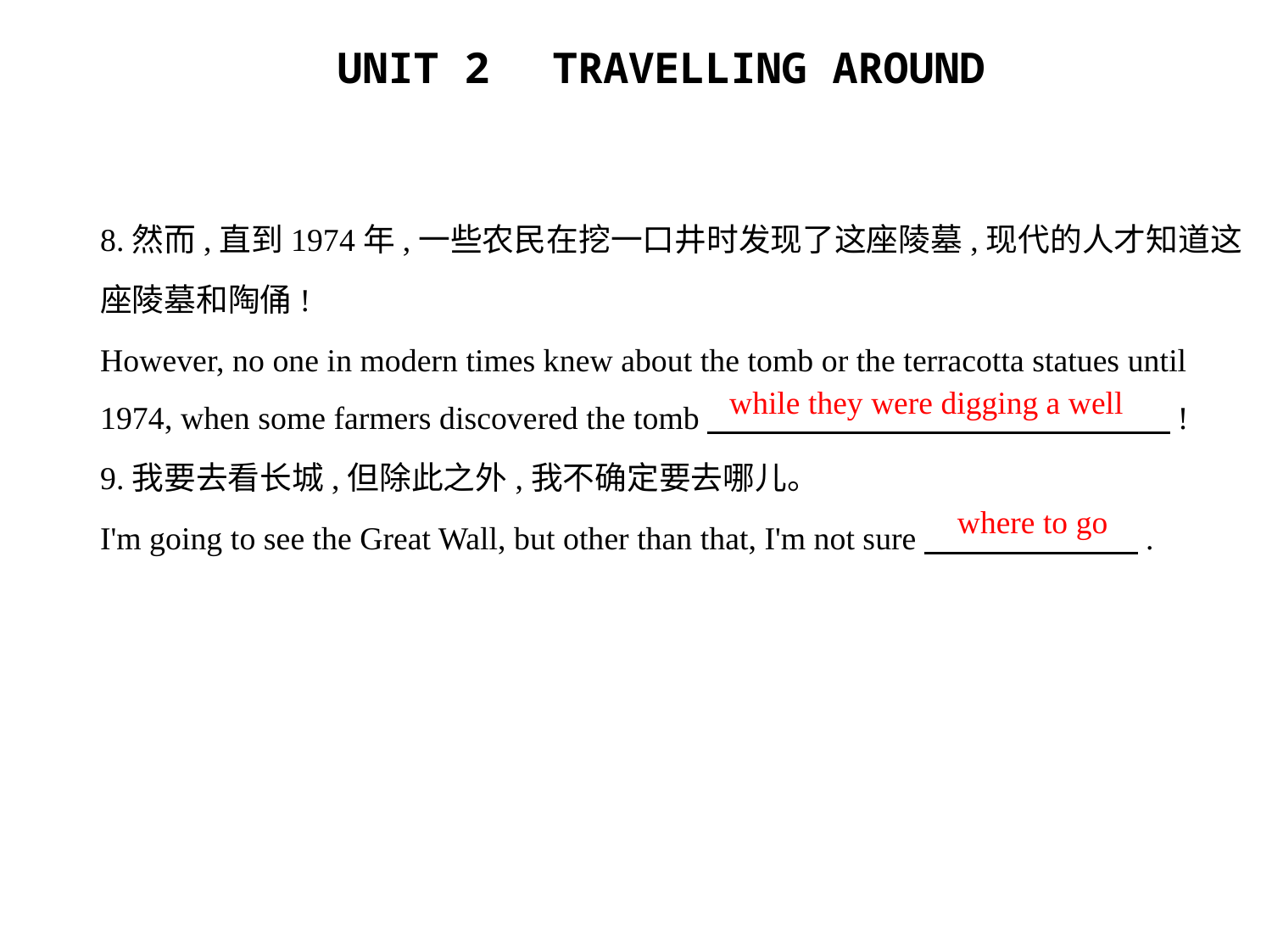

8.然而,直到1974年,一些农民在挖一口井时发现了这座陵墓,现代的人才知道这
座陵墓和陶俑!
However, no one in modern times knew about the tomb or the terracotta statues until
1974, when some farmers discovered the tomb　　　　　　　　　　　　　　  !
9.我要去看长城,但除此之外,我不确定要去哪儿。
I'm going to see the Great Wall, but other than that, I'm not sure　　　　　　   .
while they were digging a well
where to go